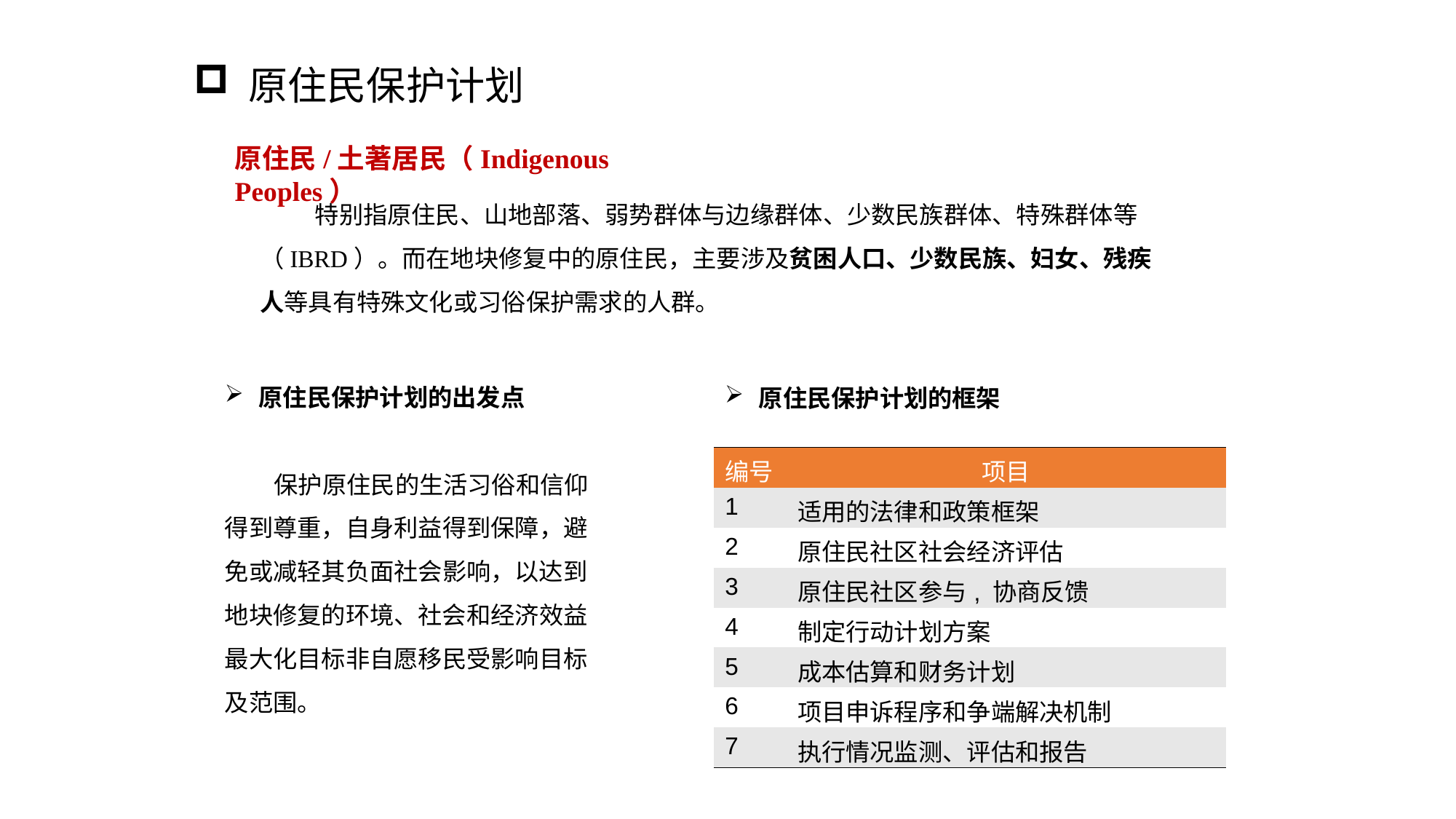

原住民保护计划
原住民/土著居民（Indigenous Peoples）
         特别指原住民、山地部落、弱势群体与边缘群体、少数民族群体、特殊群体等（IBRD）。而在地块修复中的原住民，主要涉及贫困人口、少数民族、妇女、残疾人等具有特殊文化或习俗保护需求的人群。
原住民保护计划的出发点

        保护原住民的生活习俗和信仰得到尊重，自身利益得到保障，避免或减轻其负面社会影响，以达到地块修复的环境、社会和经济效益最大化目标非自愿移民受影响目标及范围。

原住民保护计划的框架
| 编号 | 项目 |
| --- | --- |
| 1 | 适用的法律和政策框架 |
| 2 | 原住民社区社会经济评估 |
| 3 | 原住民社区参与, 协商反馈 |
| 4 | 制定行动计划方案 |
| 5 | 成本估算和财务计划 |
| 6 | 项目申诉程序和争端解决机制 |
| 7 | 执行情况监测、评估和报告 |